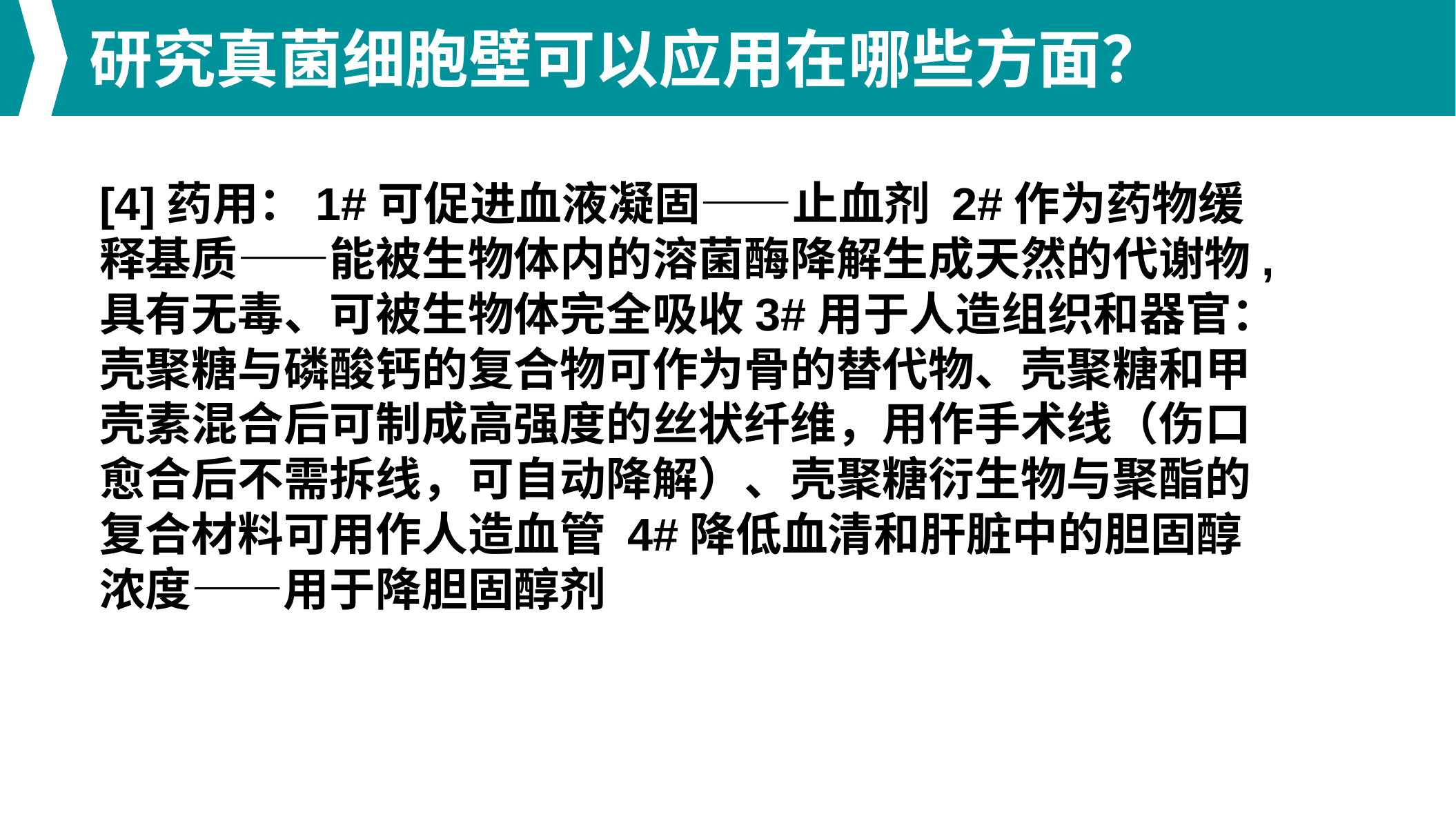

研究真菌细胞壁可以应用在哪些方面？
[4]药用：1#可促进血液凝固——止血剂 2#作为药物缓释基质——能被生物体内的溶菌酶降解生成天然的代谢物,具有无毒、可被生物体完全吸收3#用于人造组织和器官：壳聚糖与磷酸钙的复合物可作为骨的替代物、壳聚糖和甲壳素混合后可制成高强度的丝状纤维，用作手术线（伤口愈合后不需拆线，可自动降解）、壳聚糖衍生物与聚酯的复合材料可用作人造血管 4#降低血清和肝脏中的胆固醇浓度——用于降胆固醇剂